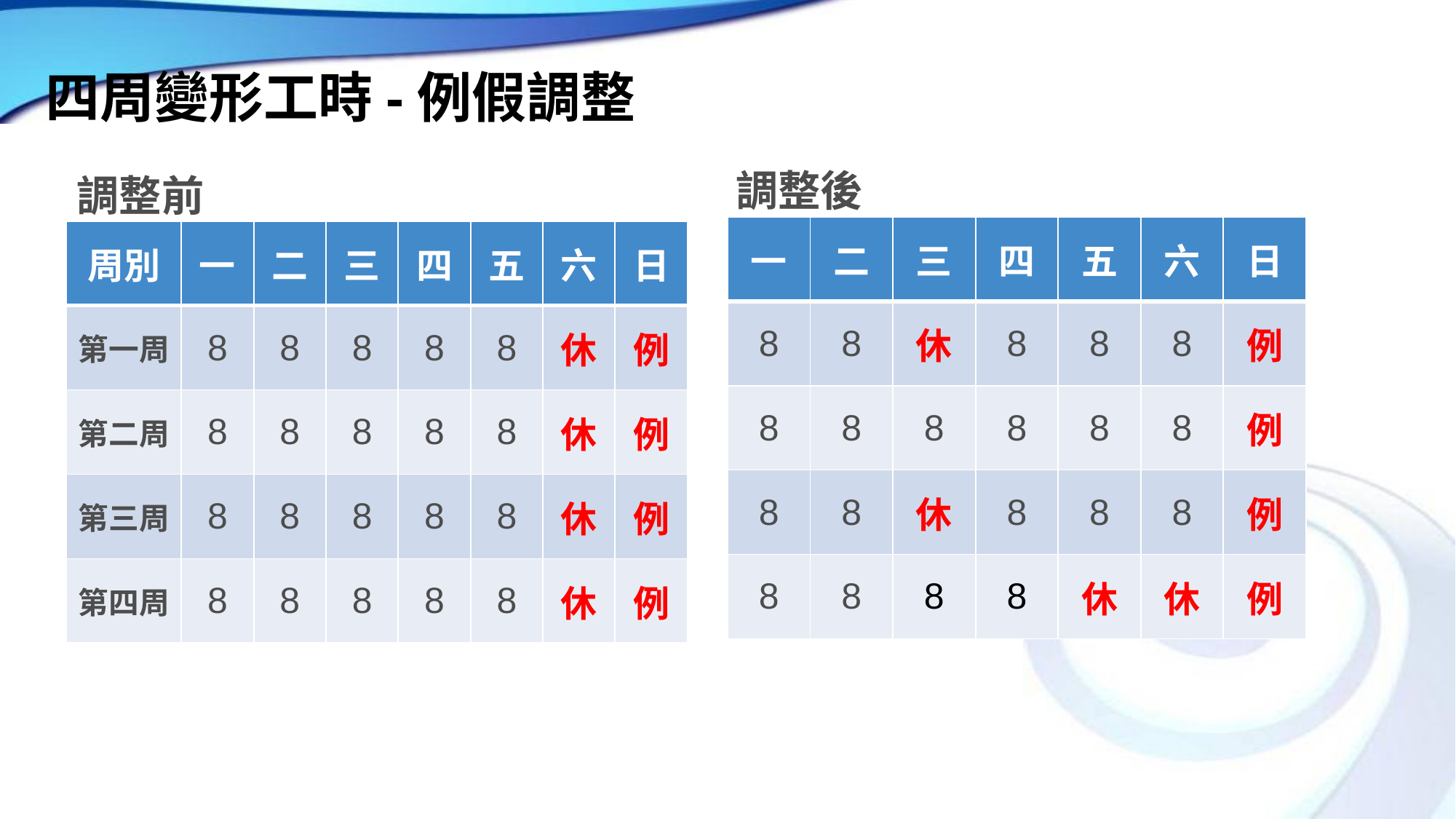

# 四周變形工時-例假調整
調整後
調整前
| 一 | 二 | 三 | 四 | 五 | 六 | 日 |
| --- | --- | --- | --- | --- | --- | --- |
| 8 | 8 | 休 | 8 | 8 | 8 | 例 |
| 8 | 8 | 8 | 8 | 8 | 8 | 例 |
| 8 | 8 | 休 | 8 | 8 | 8 | 例 |
| 8 | 8 | 8 | 8 | 休 | 休 | 例 |
| 周別 | 一 | 二 | 三 | 四 | 五 | 六 | 日 |
| --- | --- | --- | --- | --- | --- | --- | --- |
| 第一周 | 8 | 8 | 8 | 8 | 8 | 休 | 例 |
| 第二周 | 8 | 8 | 8 | 8 | 8 | 休 | 例 |
| 第三周 | 8 | 8 | 8 | 8 | 8 | 休 | 例 |
| 第四周 | 8 | 8 | 8 | 8 | 8 | 休 | 例 |